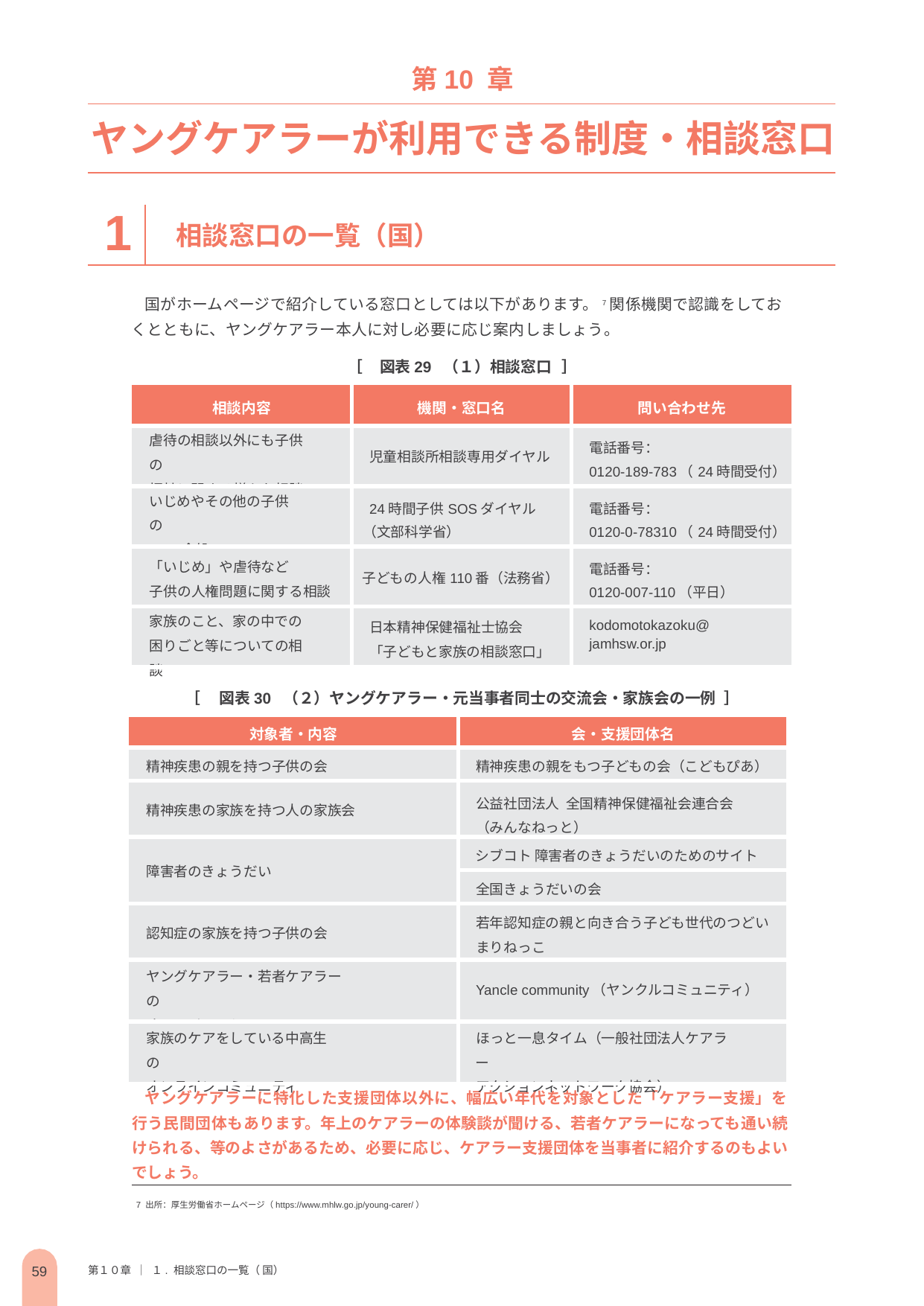

第10 章

# ヤングケアラーが利用できる制度・相談窓口

1

相談窓口の一覧（国）
国がホームページで紹介している窓口としては以下があります。7関係機関で認識をしておくとともに、ヤングケアラー本人に対し必要に応じ案内しましょう。
［	図表29  （１）相談窓口	］
| 相談内容 | 機関・窓口名 | 問い合わせ先 |
| --- | --- | --- |
| 虐待の相談以外にも子供の 福祉に関する様々な相談 | 児童相談所相談専用ダイヤル | 電話番号： 0120-189-783（24時間受付） |
| いじめやその他の子供の SOS全般 | 24時間子供SOSダイヤル （文部科学省） | 電話番号： 0120-0-78310（24時間受付） |
| 「いじめ」や虐待など 子供の人権問題に関する相談 | 子どもの人権110番（法務省） | 電話番号： 0120-007-110（平日） |
| 家族のこと、家の中での 困りごと等についての相談 | 日本精神保健福祉士協会 「子どもと家族の相談窓口」 | kodomotokazoku@ jamhsw.or.jp |
［	図表30  （２）ヤングケアラー・元当事者同士の交流会・家族会の一例	］
| 対象者・内容 | 会・支援団体名 |
| --- | --- |
| 精神疾患の親を持つ子供の会 | 精神疾患の親をもつ子どもの会（こどもぴあ） |
| 精神疾患の家族を持つ人の家族会 | 公益社団法人 全国精神保健福祉会連合会 （みんなねっと） |
| 障害者のきょうだい | シブコト 障害者のきょうだいのためのサイト |
|  | 全国きょうだいの会 |
| 認知症の家族を持つ子供の会 | 若年認知症の親と向き合う子ども世代のつどい まりねっこ |
| ヤングケアラー・若者ケアラーの オンラインコミュニティ | Yancle community（ヤンクルコミュニティ） |
| 家族のケアをしている中高生の オンラインコミュニティ | ほっと一息タイム（一般社団法人ケアラー アクションネットワーク協会） |
ヤングケアラーに特化した支援団体以外に、幅広い年代を対象とした「ケアラー支援」を行う民間団体もあります。年上のケアラーの体験談が聞ける、若者ケアラーになっても通い続けられる、等のよさがあるため、必要に応じ、ケアラー支援団体を当事者に紹介するのもよいでしょう。

7 出所：厚生労働省ホームページ（https://www.mhlw.go.jp/young-carer/）

59
第１０章  ｜  １. 相談窓口の一覧（ 国）